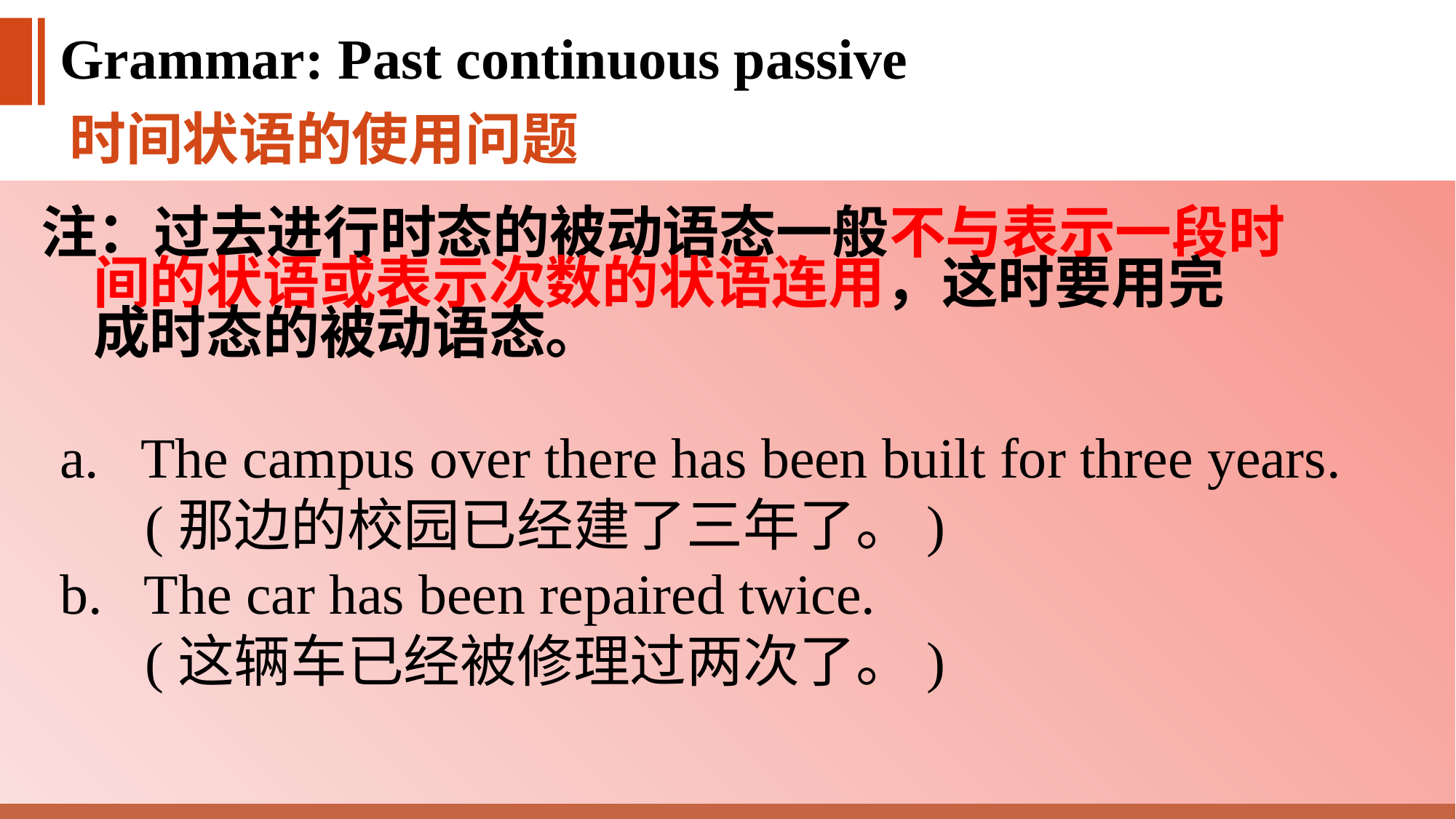

Grammar: Past continuous passive

时间状语的使用问题

注：过去进行时态的被动语态一般不与表示一段时
   间的状语或表示次数的状语连用，这时要用完
   成时态的被动语态。
a.   The campus over there has been built for three years.
      (那边的校园已经建了三年了。)
b.   The car has been repaired twice.
      (这辆车已经被修理过两次了。)